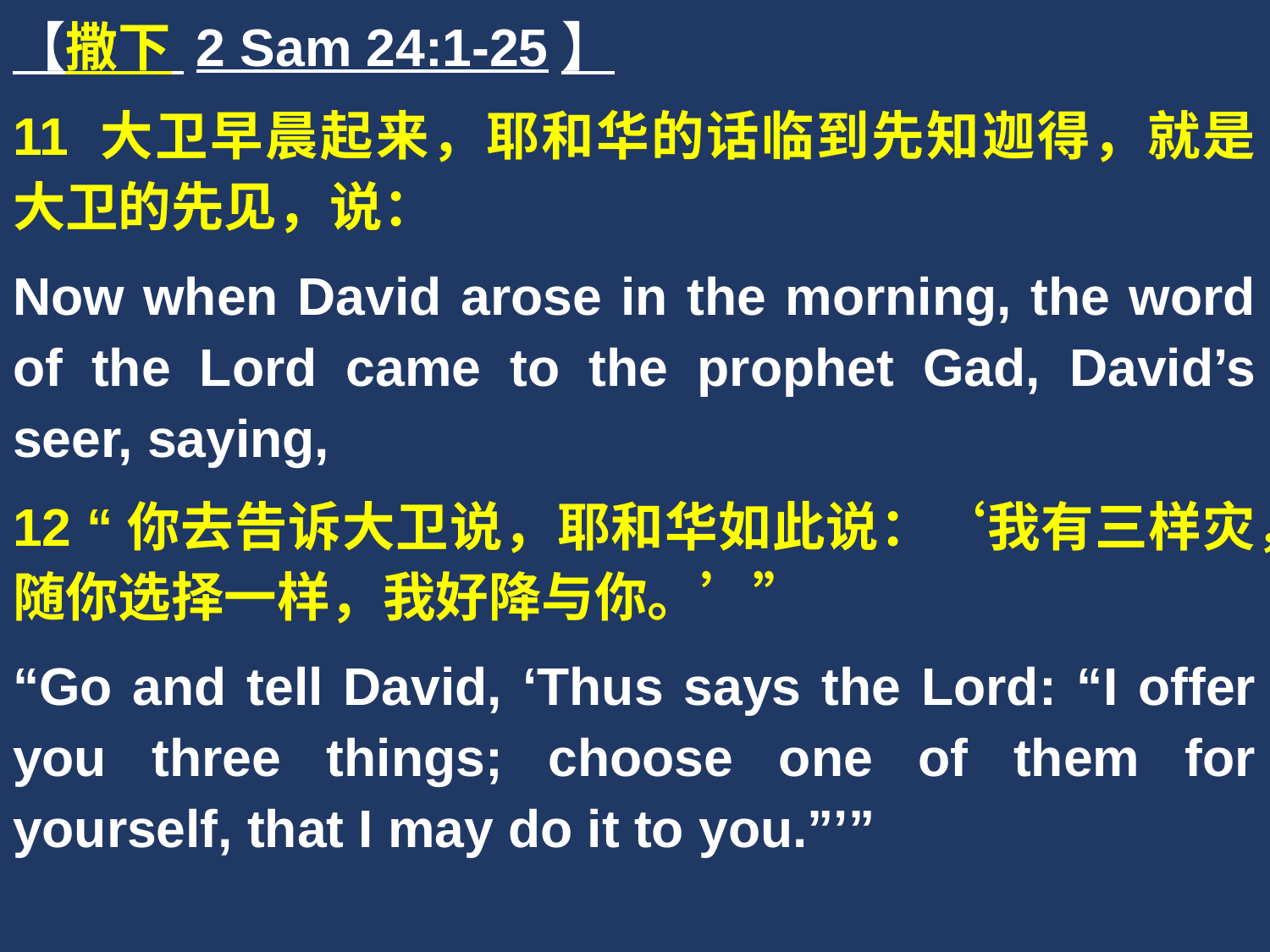

【撒下 2 Sam 24:1-25】
11 大卫早晨起来，耶和华的话临到先知迦得，就是大卫的先见，说：
Now when David arose in the morning, the word of the Lord came to the prophet Gad, David’s seer, saying,
12 “你去告诉大卫说，耶和华如此说：‘我有三样灾，随你选择一样，我好降与你。’”
“Go and tell David, ‘Thus says the Lord: “I offer you three things; choose one of them for yourself, that I may do it to you.”’”